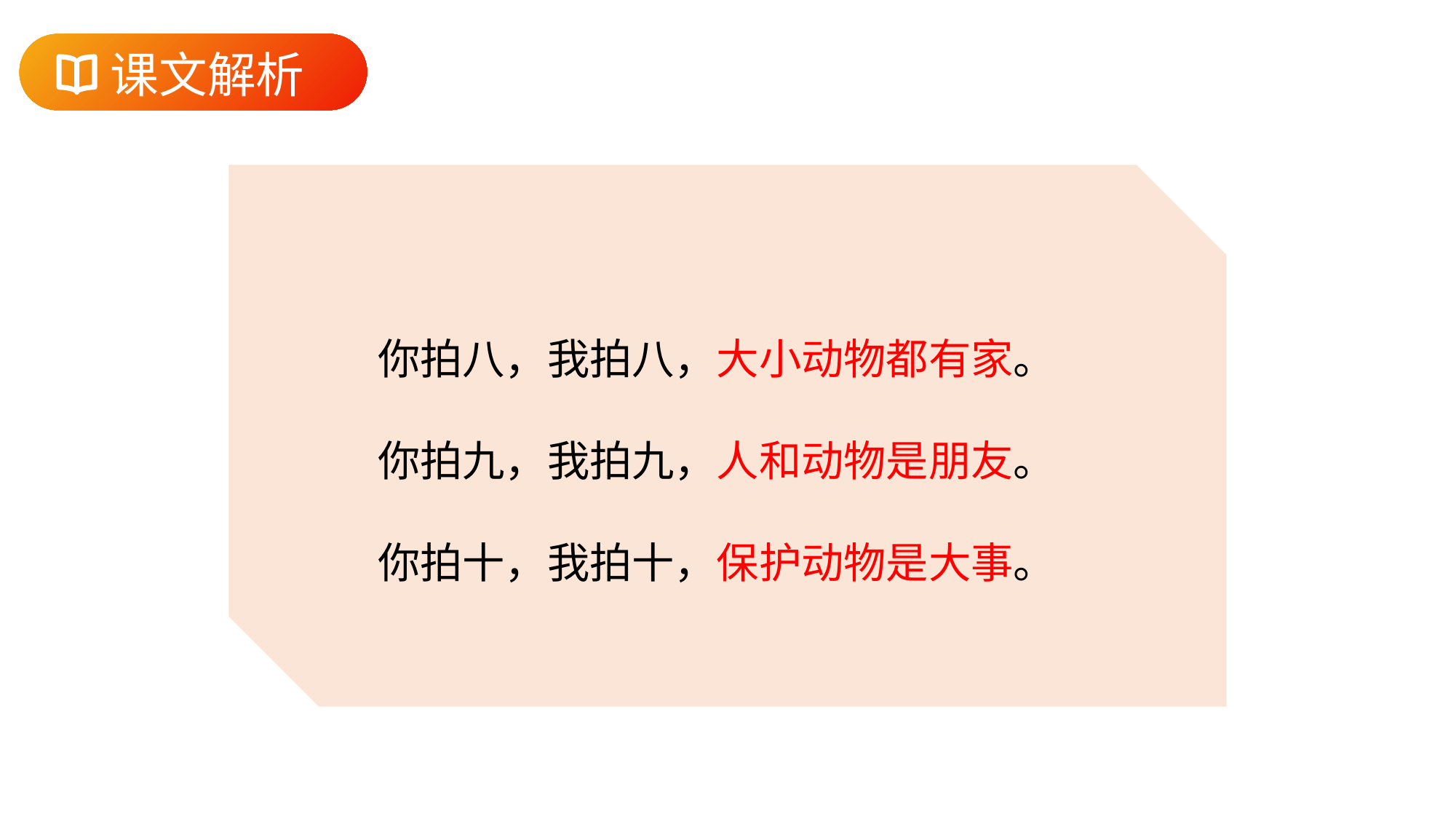

课文解析

你拍八，我拍八，大小动物都有家。
你拍九，我拍九，人和动物是朋友。
你拍十，我拍十，保护动物是大事。